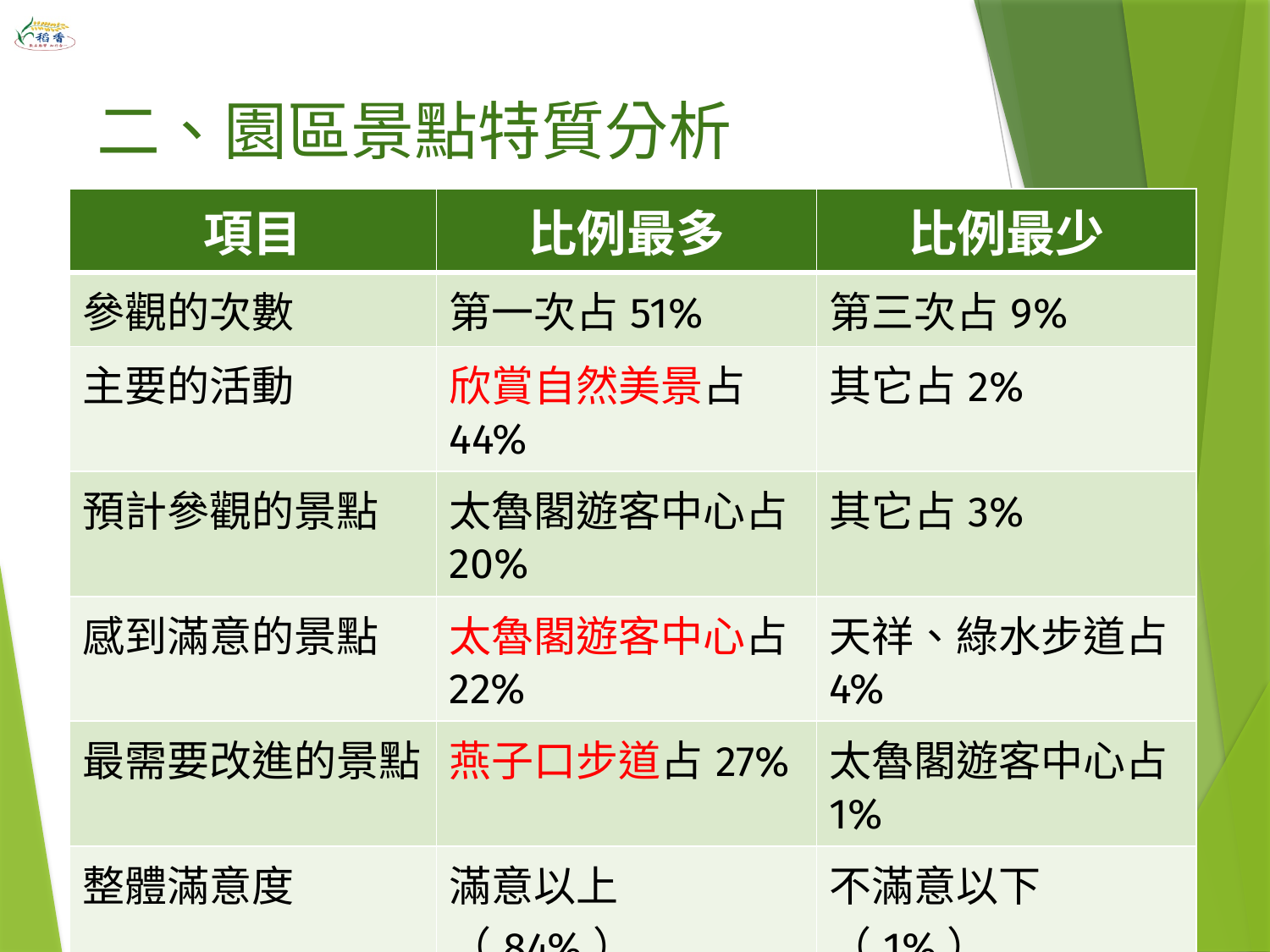

# 二、園區景點特質分析
| 項目 | 比例最多 | 比例最少 |
| --- | --- | --- |
| 參觀的次數 | 第一次占51% | 第三次占9% |
| 主要的活動 | 欣賞自然美景占44% | 其它占2% |
| 預計參觀的景點 | 太魯閣遊客中心占20% | 其它占3% |
| 感到滿意的景點 | 太魯閣遊客中心占22% | 天祥、綠水步道占4% |
| 最需要改進的景點 | 燕子口步道占27% | 太魯閣遊客中心占1% |
| 整體滿意度 | 滿意以上（84%） | 不滿意以下（1%） |